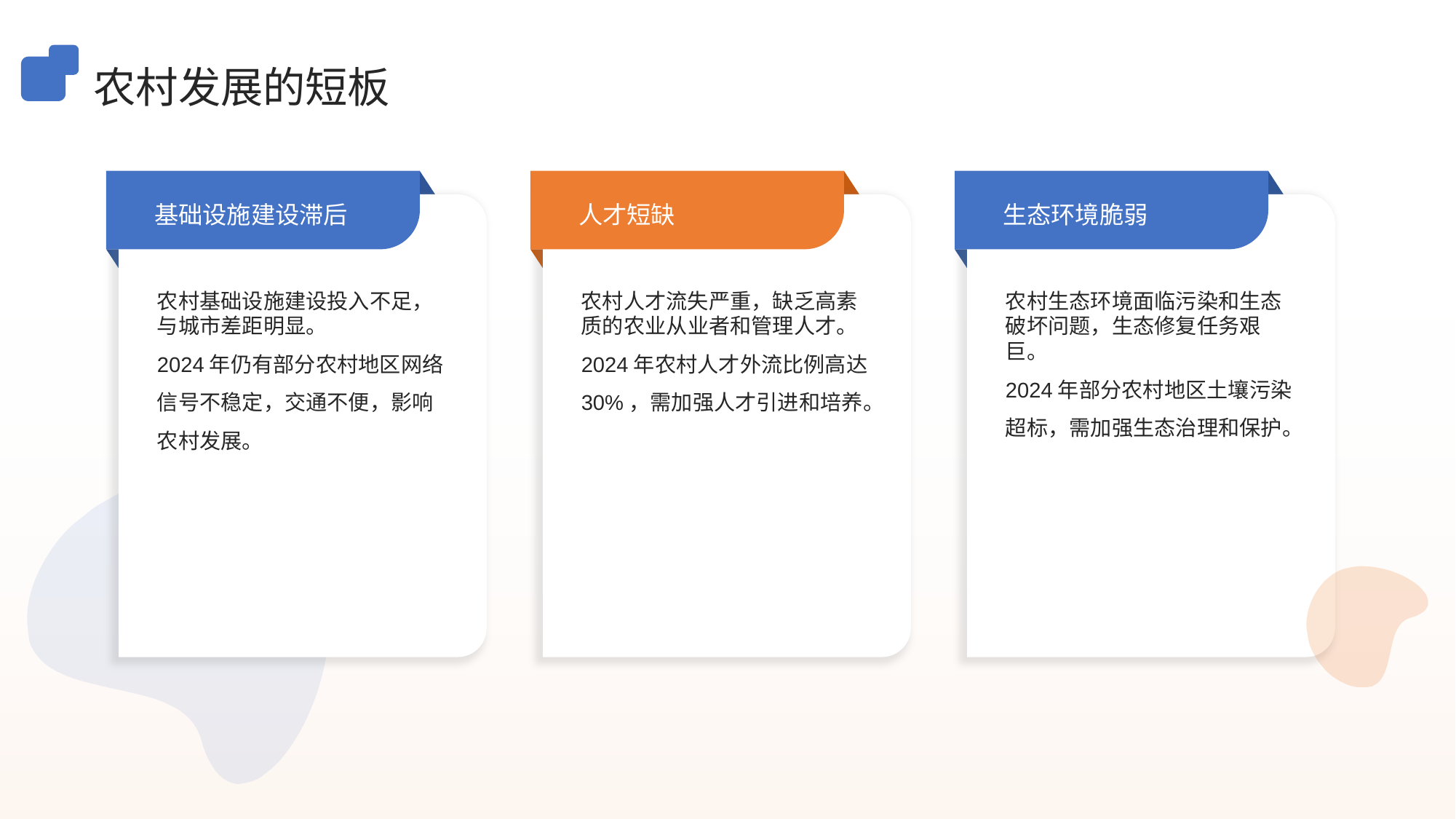

农村发展的短板

基础设施建设滞后

人才短缺

生态环境脆弱

农村基础设施建设投入不足，与城市差距明显。
2024年仍有部分农村地区网络信号不稳定，交通不便，影响农村发展。
农村人才流失严重，缺乏高素质的农业从业者和管理人才。
2024年农村人才外流比例高达30%，需加强人才引进和培养。
农村生态环境面临污染和生态破坏问题，生态修复任务艰巨。
2024年部分农村地区土壤污染超标，需加强生态治理和保护。